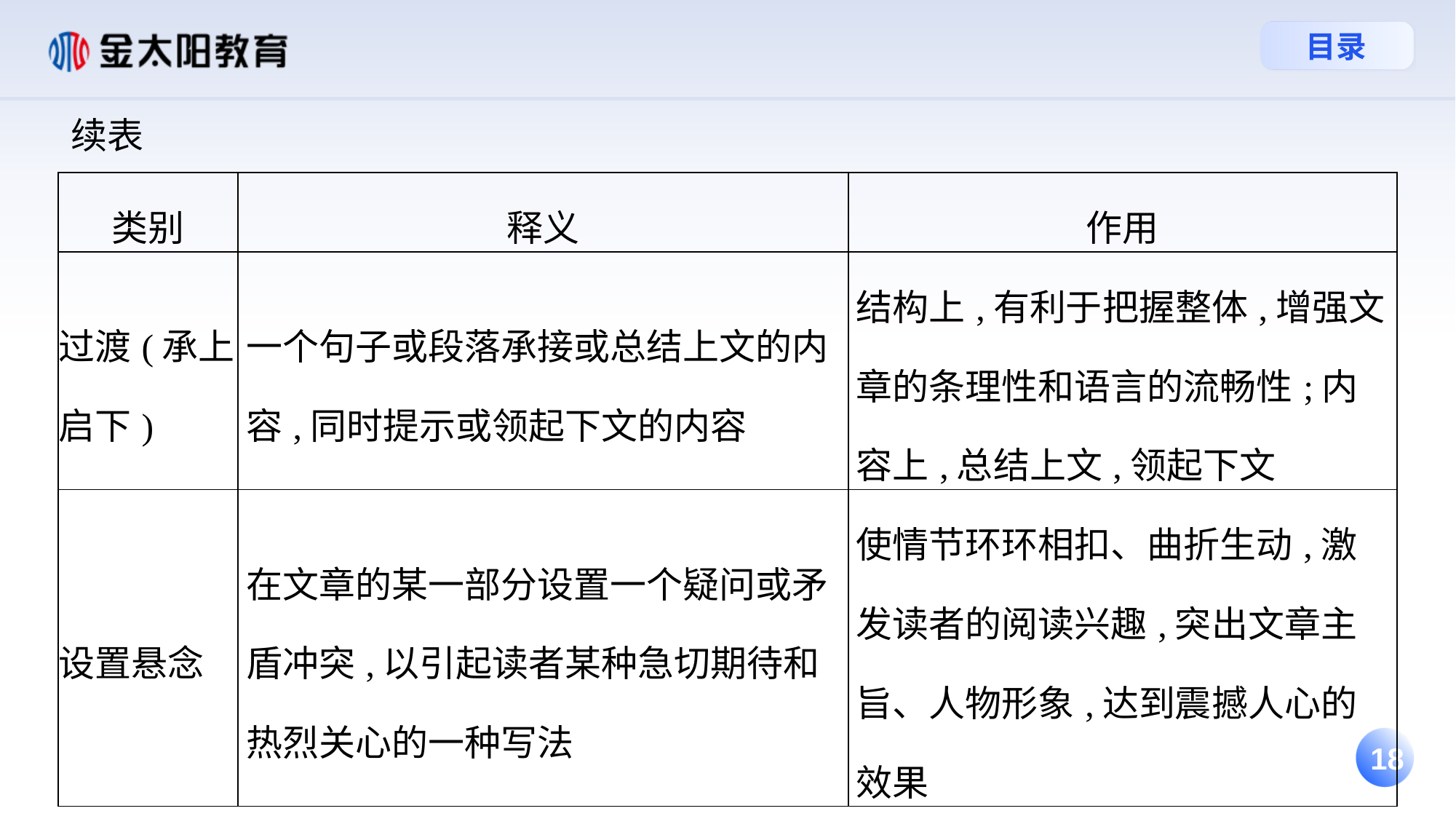

续表
| 类别 | 释义 | 作用 |
| --- | --- | --- |
| 过渡(承上启下) | 一个句子或段落承接或总结上文的内容,同时提示或领起下文的内容 | 结构上,有利于把握整体,增强文章的条理性和语言的流畅性;内容上,总结上文,领起下文 |
| 设置悬念 | 在文章的某一部分设置一个疑问或矛盾冲突,以引起读者某种急切期待和热烈关心的一种写法 | 使情节环环相扣、曲折生动,激发读者的阅读兴趣,突出文章主旨、人物形象,达到震撼人心的效果 |